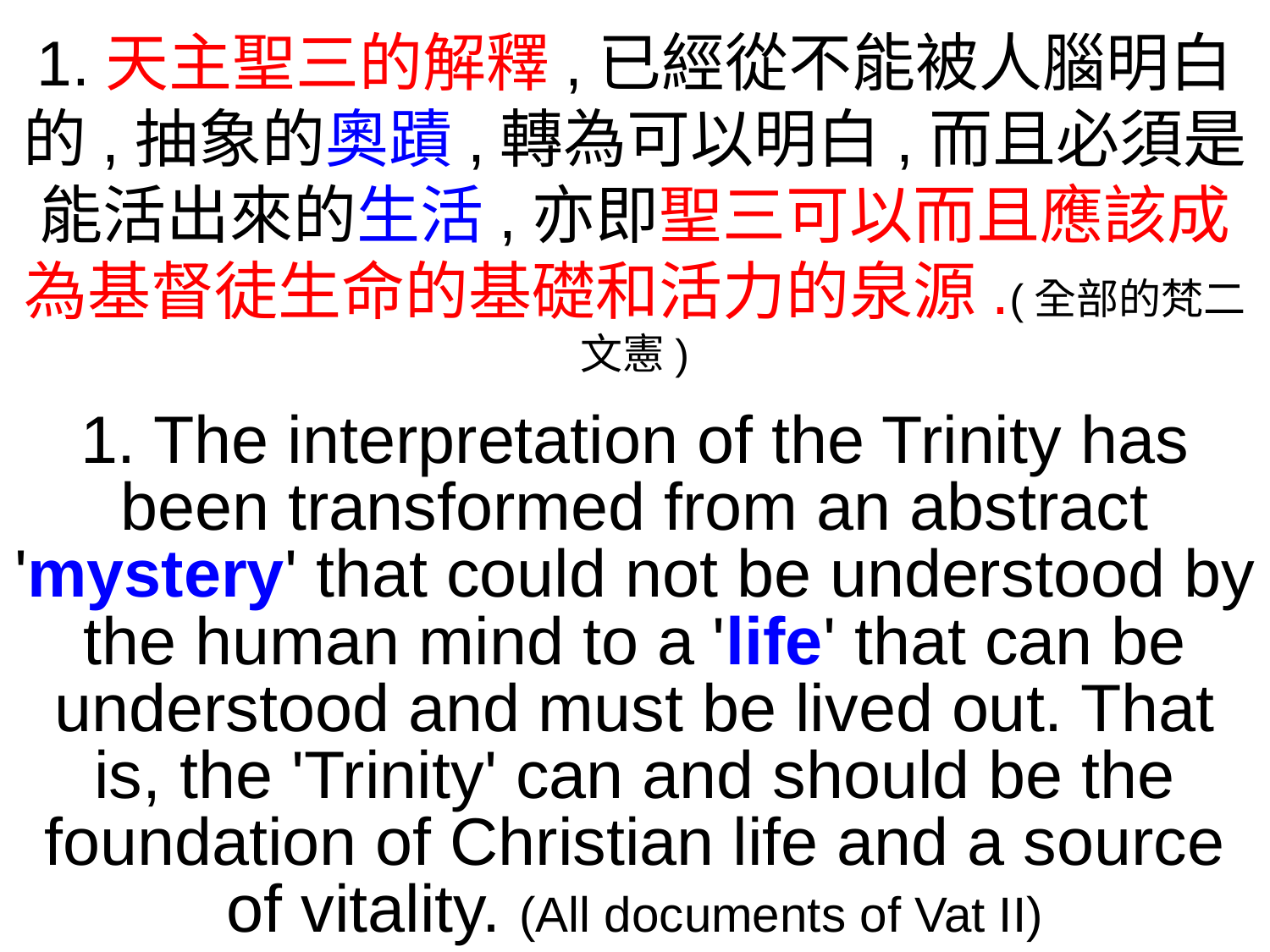

1.天主聖三的解釋,已經從不能被人腦明白的,抽象的奧蹟,轉為可以明白,而且必須是能活出來的生活,亦即聖三可以而且應該成為基督徒生命的基礎和活力的泉源.(全部的梵二文憲)
1. The interpretation of the Trinity has been transformed from an abstract 'mystery' that could not be understood by the human mind to a 'life' that can be understood and must be lived out. That is, the 'Trinity' can and should be the foundation of Christian life and a source of vitality. (All documents of Vat II)